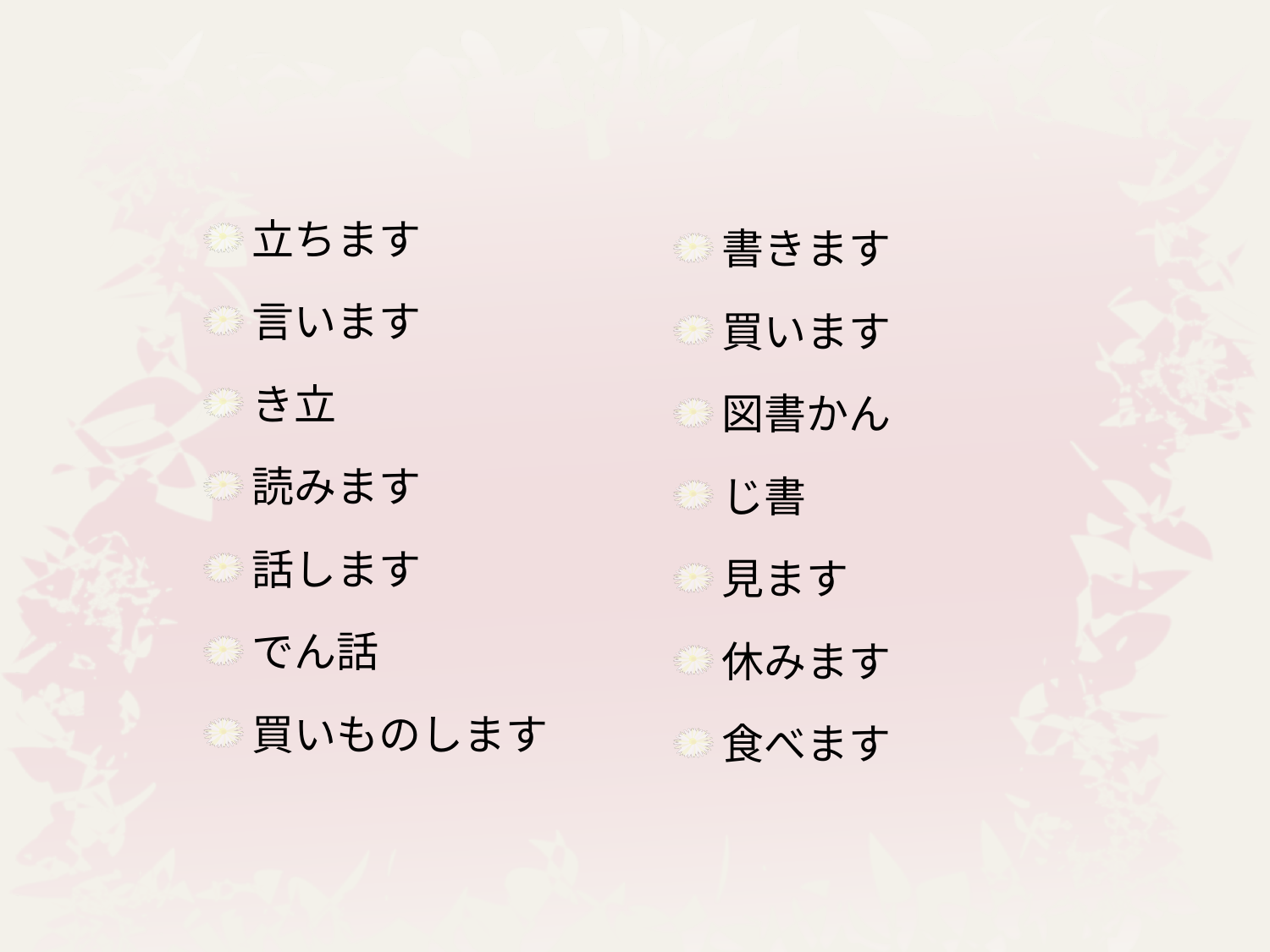

#
立ちます
言います
き立
読みます
話します
でん話
買いものします
書きます
買います
図書かん
じ書
見ます
休みます
食べます